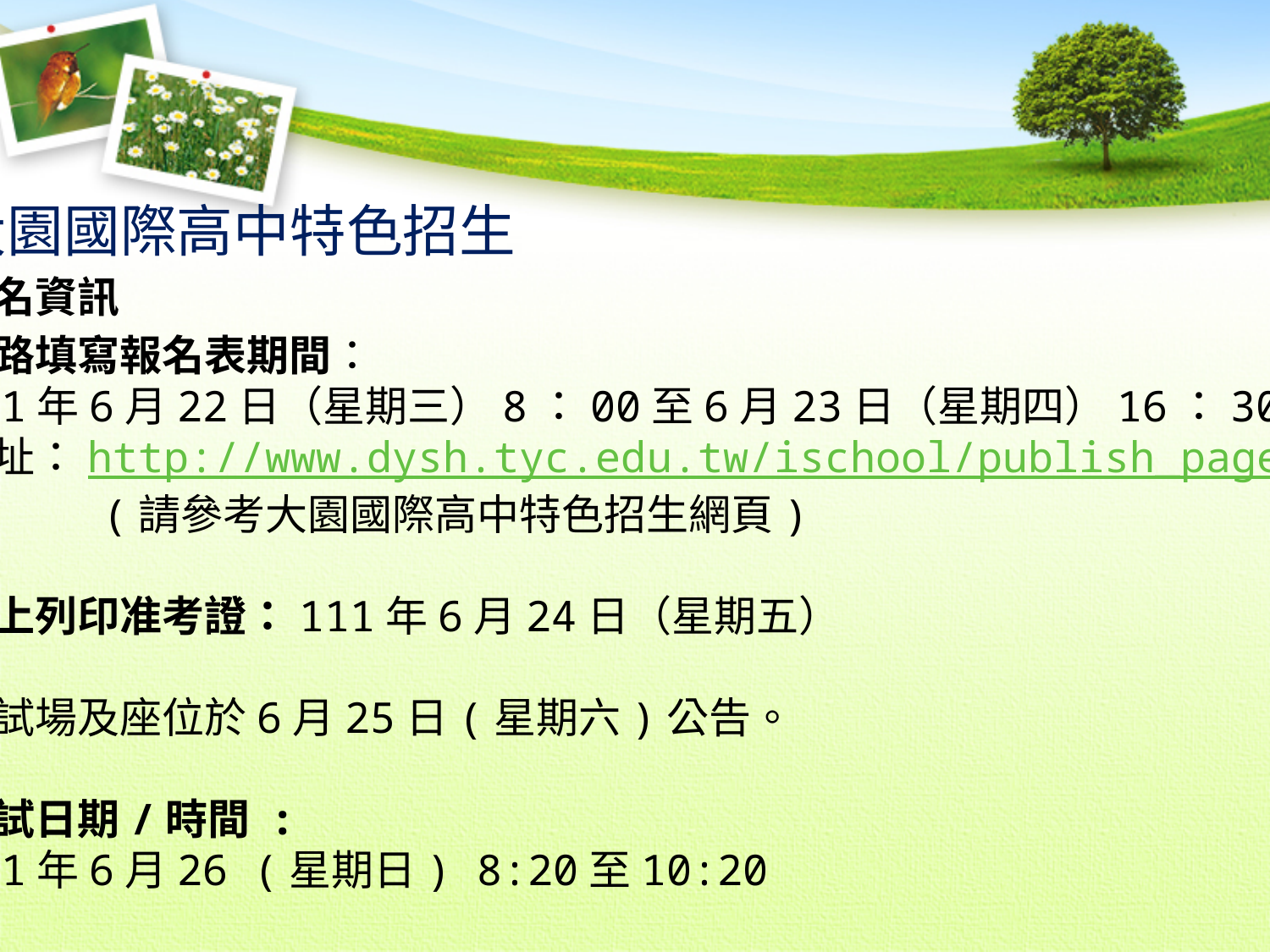

大園國際高中特色招生
報名資訊
網路填寫報名表期間：
111年6月22日（星期三）8：00至6月23日（星期四）16：30
網址：http://www.dysh.tyc.edu.tw/ischool/publish_page/55/
      (請參考大園國際高中特色招生網頁)

線上列印准考證：111年6月24日（星期五）

＊試場及座位於6月25日(星期六)公告。

考試日期/時間 :
111年6月26 (星期日) 8:20至10:20